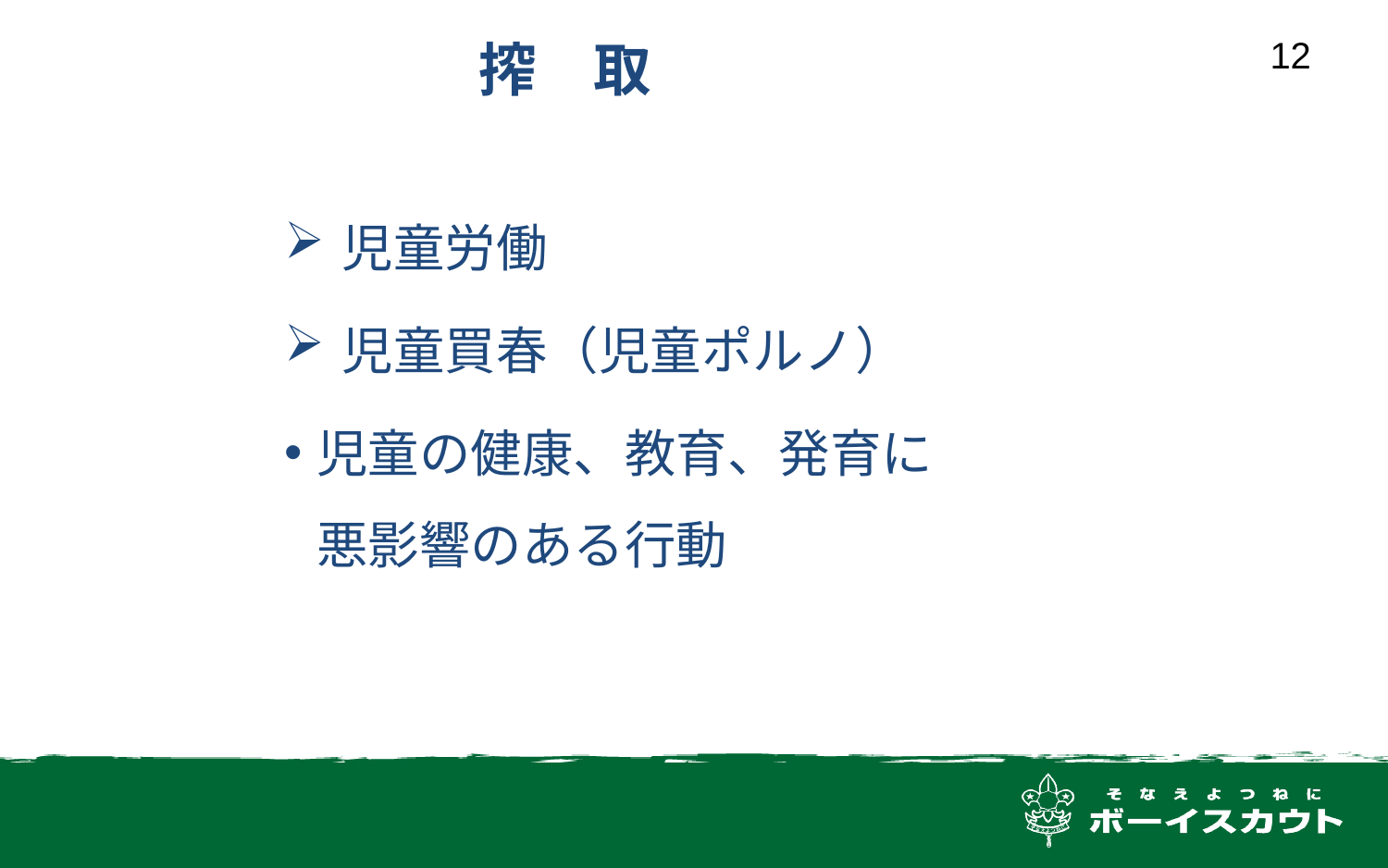

搾　取
12
児童労働
児童買春（児童ポルノ）
児童の健康、教育、発育に
悪影響のある行動